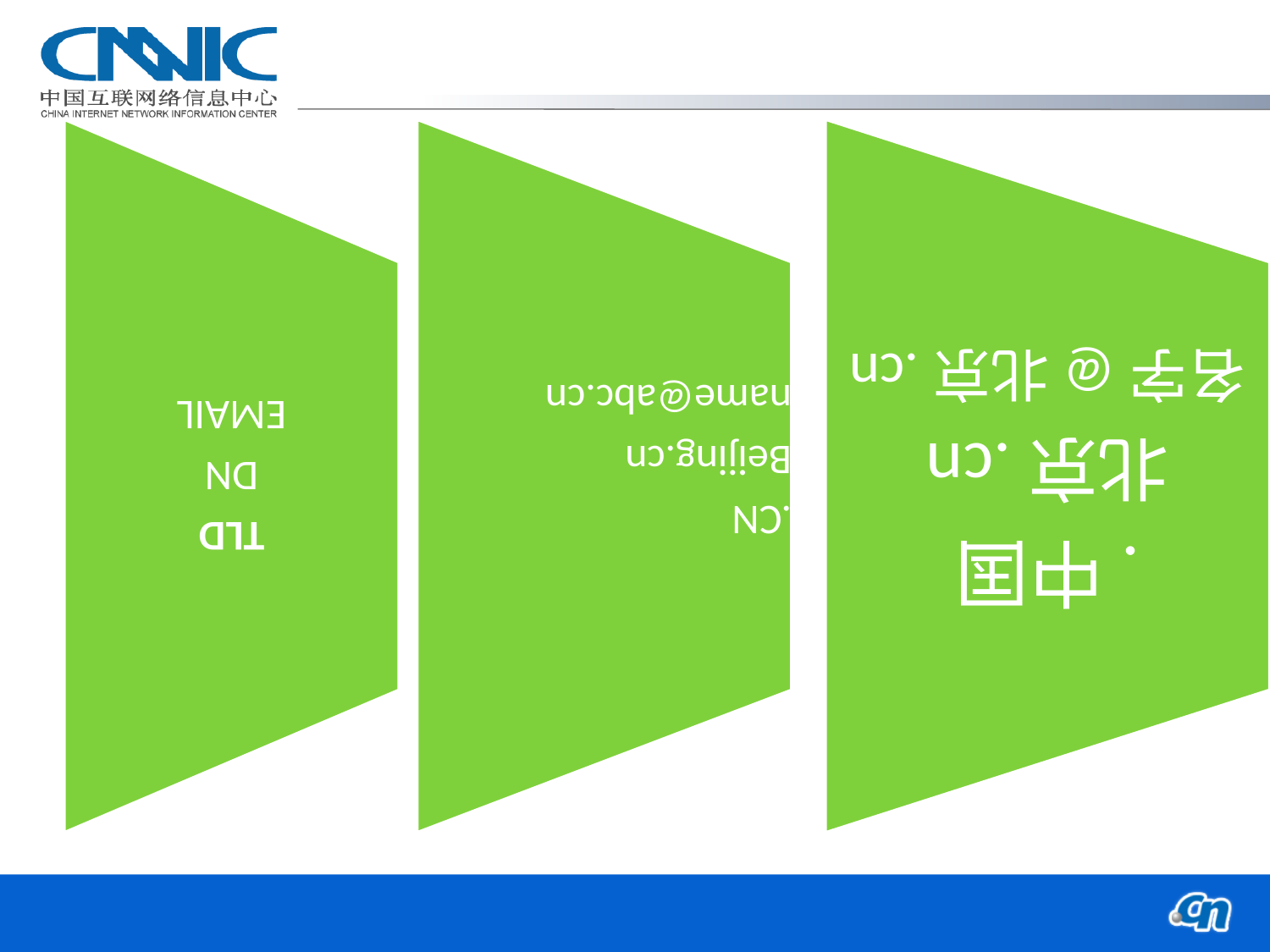

#
TLD
DN
EMAIL

.CN
Beijing.cn
name@abc.cn

.中国
北京.cn
名字@北京.cn